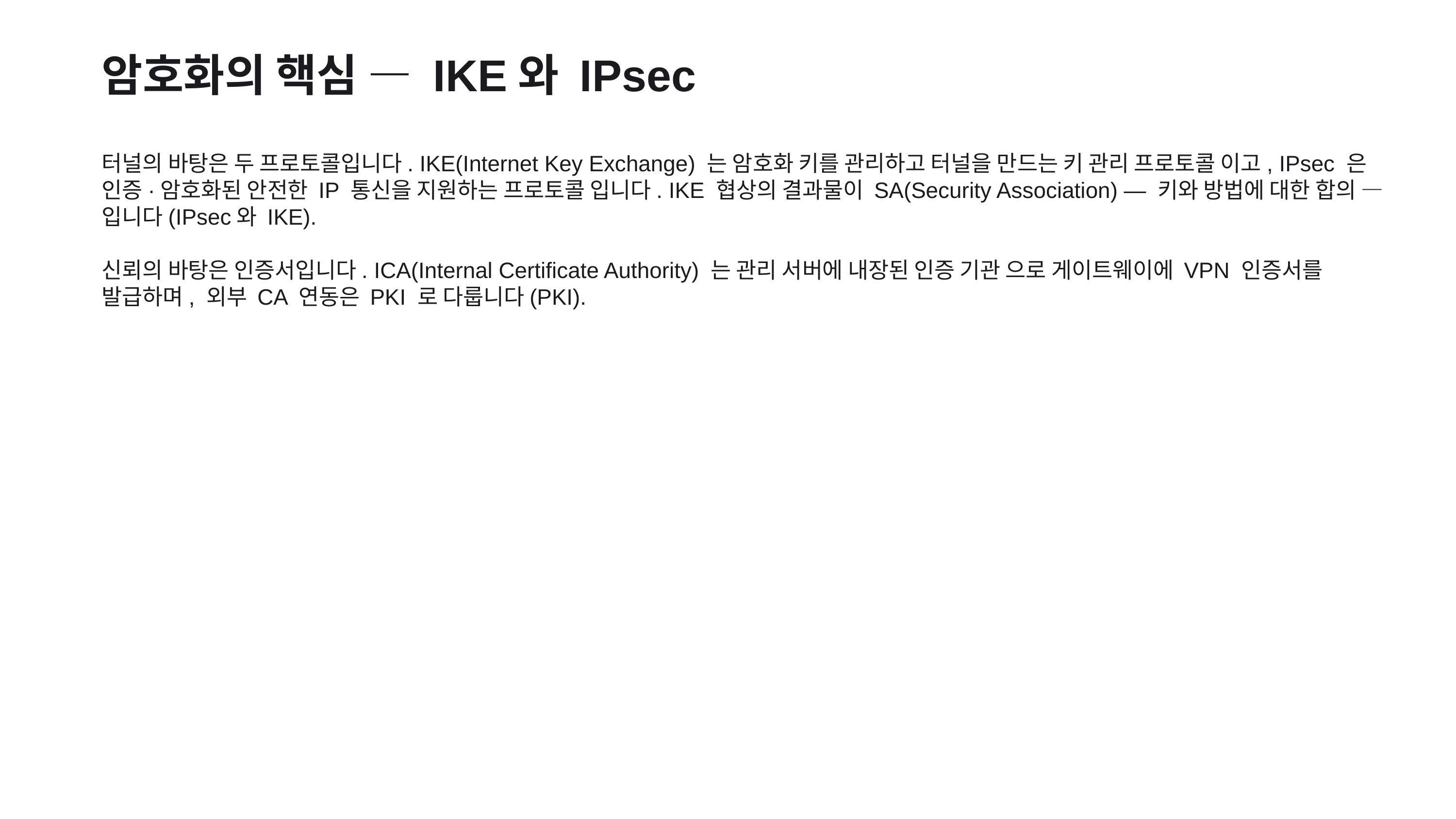

암호화의 핵심 — IKE와 IPsec
터널의 바탕은 두 프로토콜입니다. IKE(Internet Key Exchange) 는 암호화 키를 관리하고 터널을 만드는 키 관리 프로토콜 이고, IPsec 은 인증·암호화된 안전한 IP 통신을 지원하는 프로토콜 입니다. IKE 협상의 결과물이 SA(Security Association) — 키와 방법에 대한 합의 — 입니다(IPsec와 IKE).

신뢰의 바탕은 인증서입니다. ICA(Internal Certificate Authority) 는 관리 서버에 내장된 인증 기관 으로 게이트웨이에 VPN 인증서를 발급하며, 외부 CA 연동은 PKI 로 다룹니다(PKI).